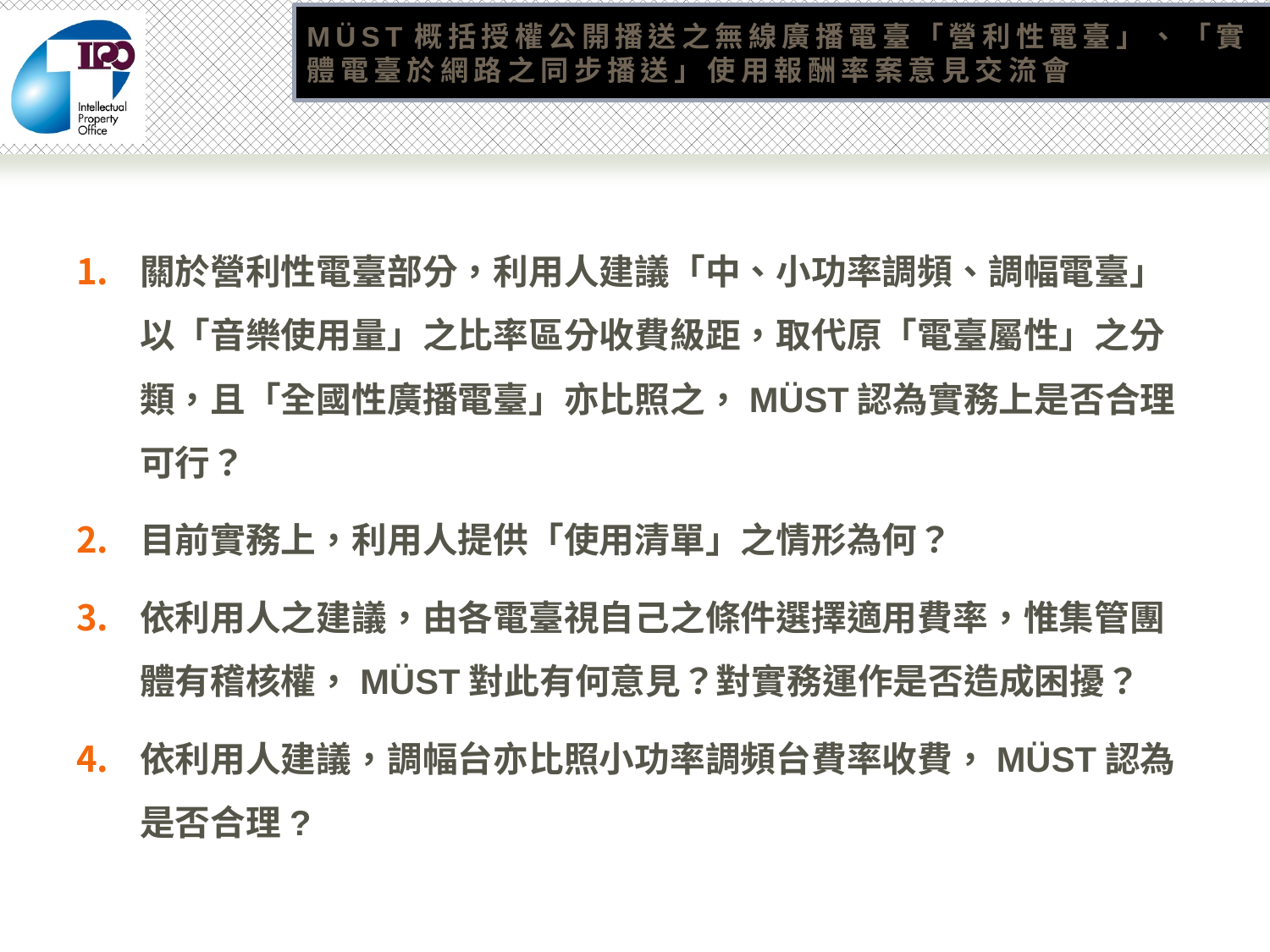

# MÜST概括授權公開播送之無線廣播電臺「營利性電臺」、「實體電臺於網路之同步播送」使用報酬率案意見交流會
關於營利性電臺部分，利用人建議「中、小功率調頻、調幅電臺」以「音樂使用量」之比率區分收費級距，取代原「電臺屬性」之分類，且「全國性廣播電臺」亦比照之，MÜST認為實務上是否合理可行？
目前實務上，利用人提供「使用清單」之情形為何？
依利用人之建議，由各電臺視自己之條件選擇適用費率，惟集管團體有稽核權，MÜST對此有何意見？對實務運作是否造成困擾？
依利用人建議，調幅台亦比照小功率調頻台費率收費，MÜST認為是否合理?